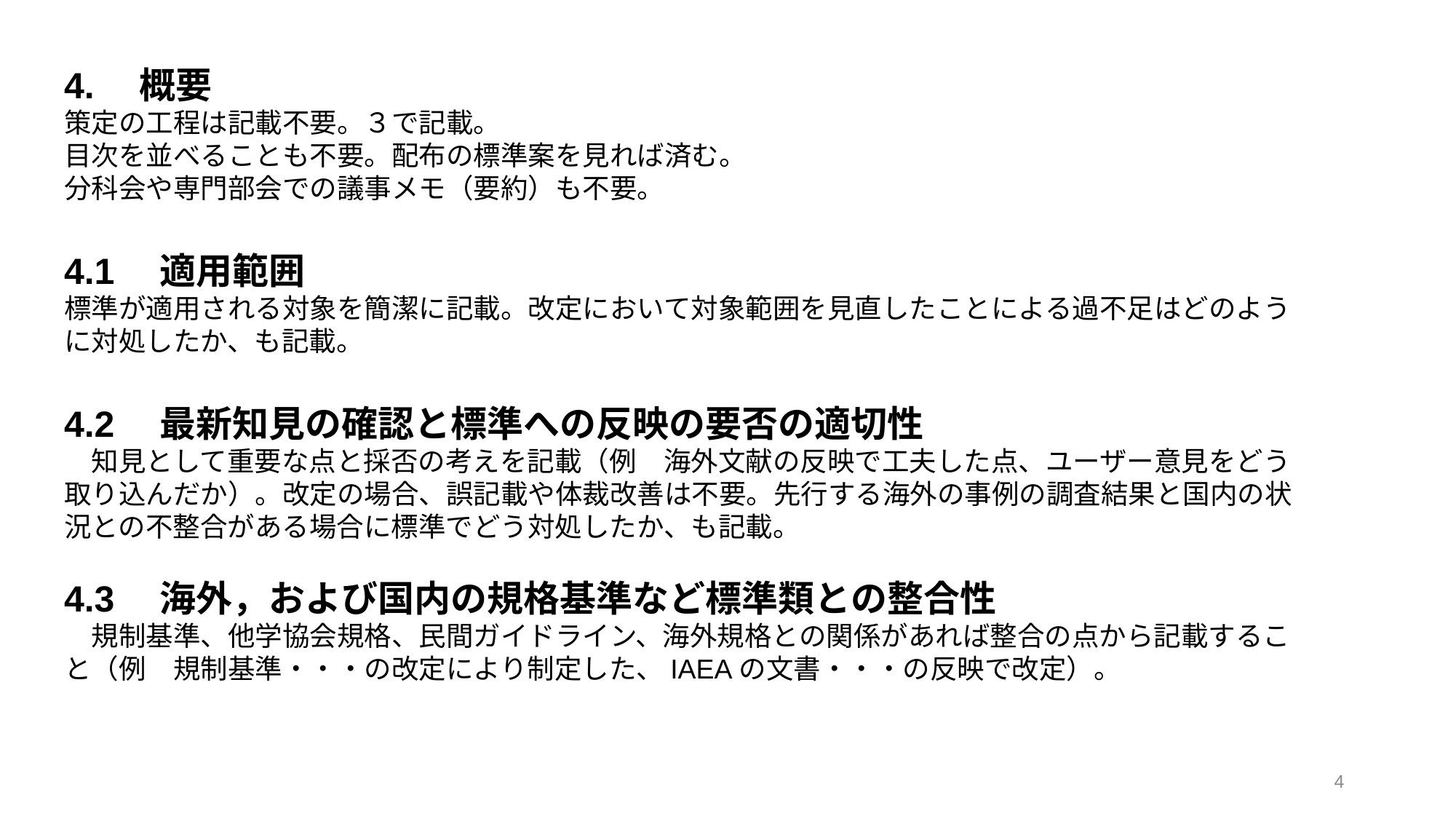

4.　概要
策定の工程は記載不要。３で記載。
目次を並べることも不要。配布の標準案を見れば済む。
分科会や専門部会での議事メモ（要約）も不要。

4.1　適用範囲
標準が適用される対象を簡潔に記載。改定において対象範囲を見直したことによる過不足はどのように対処したか、も記載。

4.2　最新知見の確認と標準への反映の要否の適切性
　知見として重要な点と採否の考えを記載（例　海外文献の反映で工夫した点、ユーザー意見をどう取り込んだか）。改定の場合、誤記載や体裁改善は不要。先行する海外の事例の調査結果と国内の状況との不整合がある場合に標準でどう対処したか、も記載。

4.3　海外，および国内の規格基準など標準類との整合性
　規制基準、他学協会規格、民間ガイドライン、海外規格との関係があれば整合の点から記載すること（例　規制基準・・・の改定により制定した、IAEAの文書・・・の反映で改定）。

4